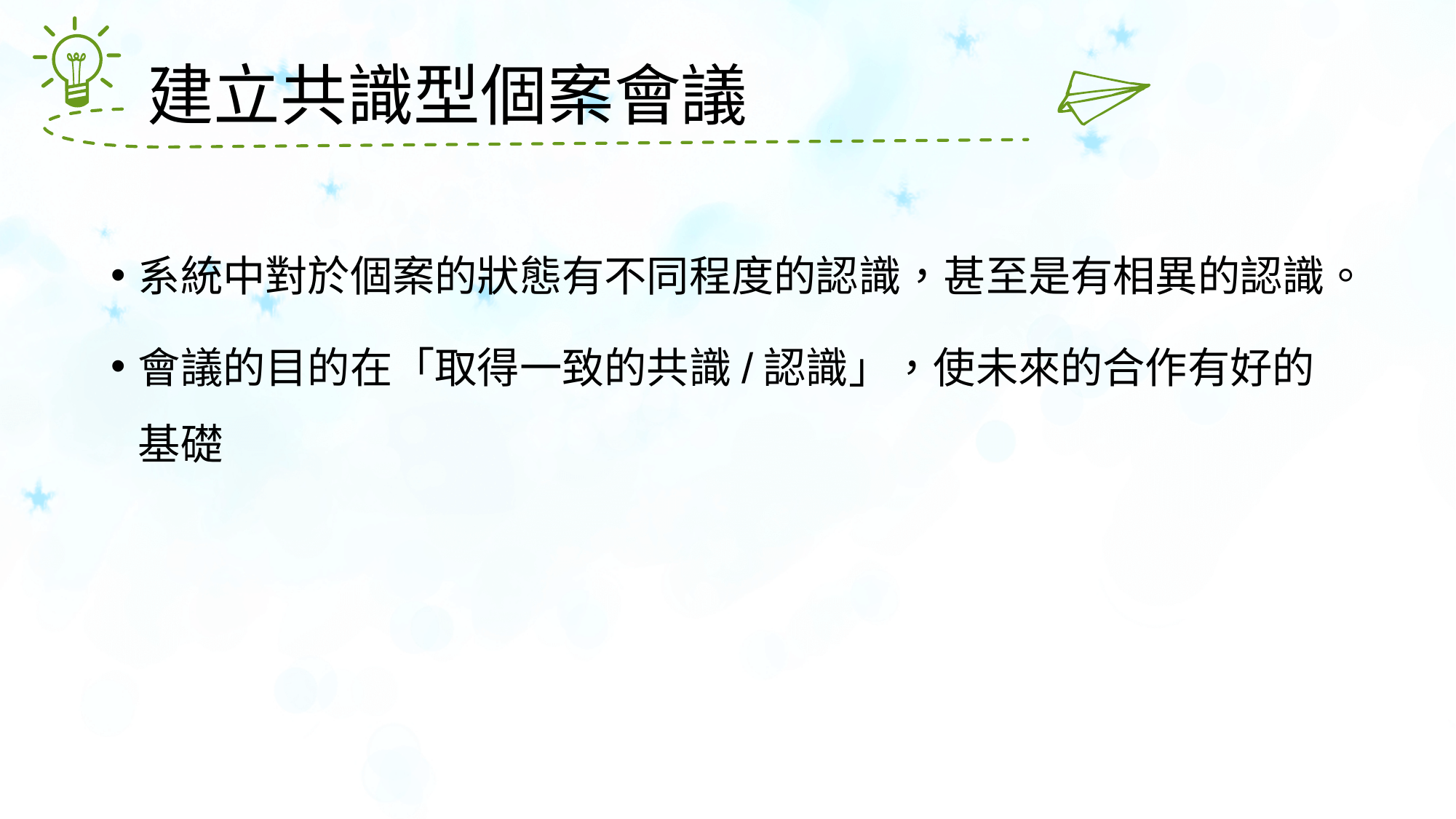

# 建立共識型個案會議
系統中對於個案的狀態有不同程度的認識，甚至是有相異的認識。
會議的目的在「取得一致的共識/認識」，使未來的合作有好的基礎